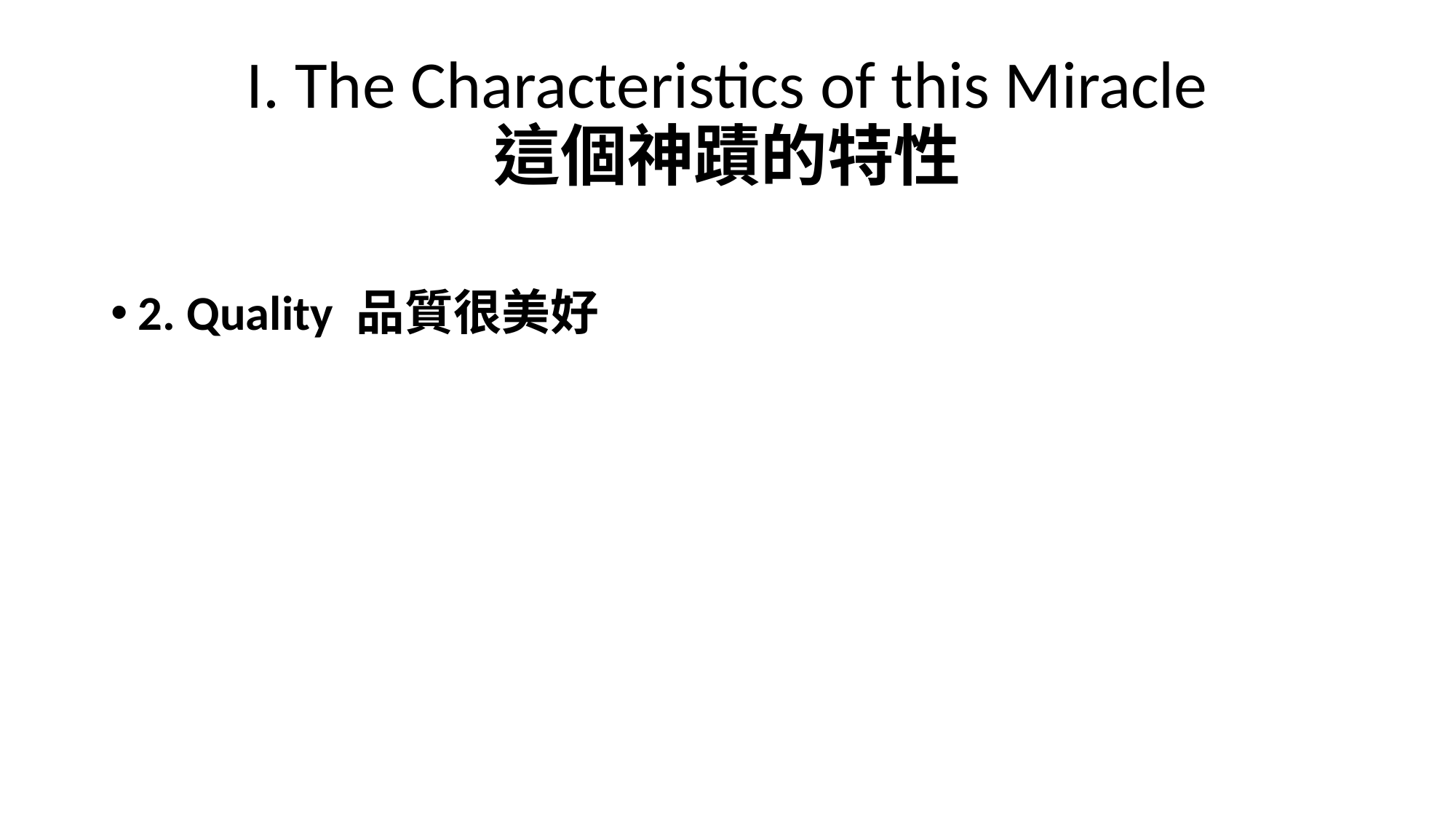

# I. The Characteristics of this Miracle 這個神蹟的特性
2. Quality 品質很美好